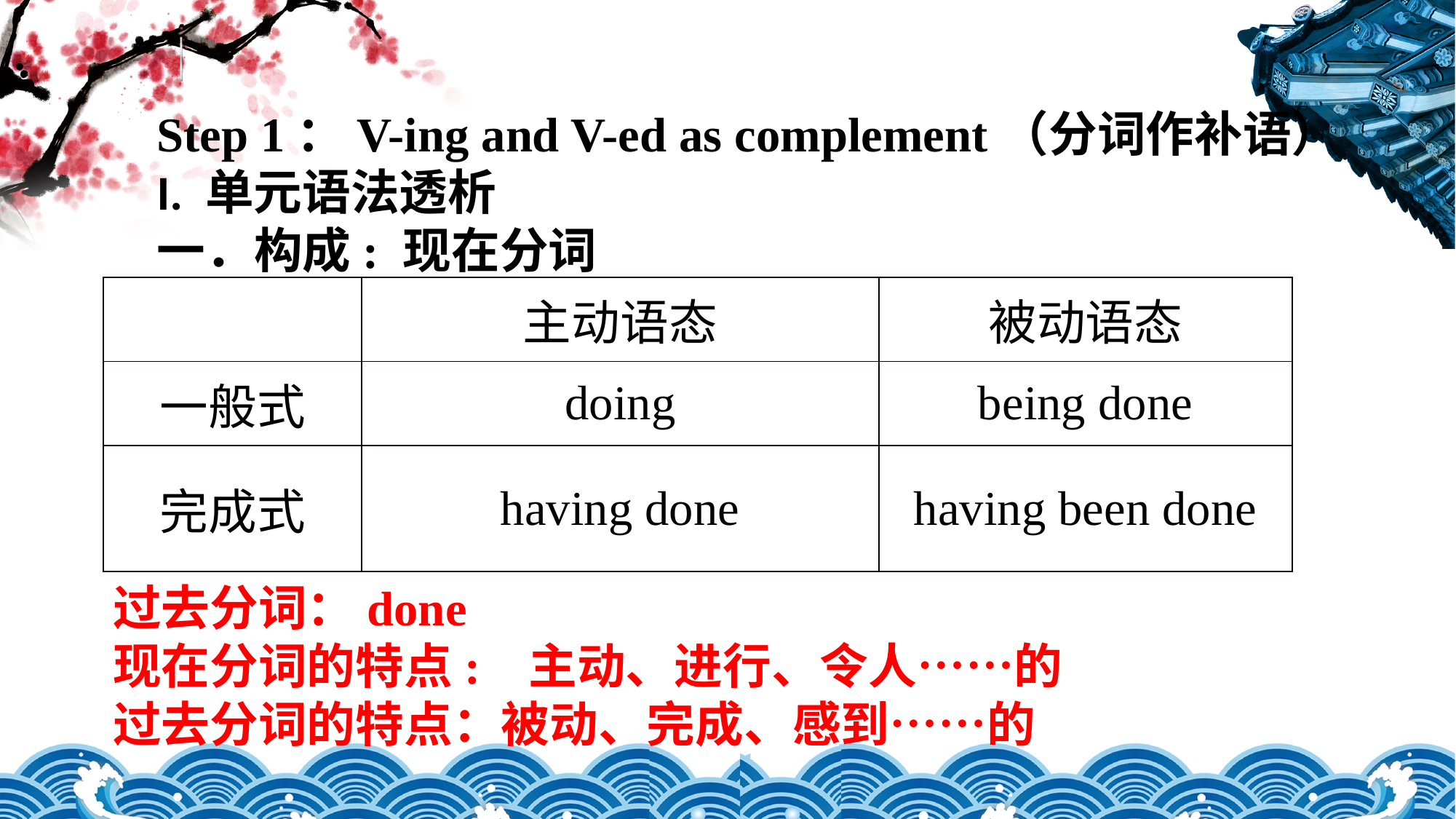

Step 1：V-ing and V-ed as complement（分词作补语）I. 单元语法透析一．构成: 现在分词
|  | 主动语态 | 被动语态 |
| --- | --- | --- |
| 一般式 | doing | being done |
| 完成式 | having done | having been done |
过去分词：done现在分词的特点:   主动、进行、令人……的过去分词的特点：被动、完成、感到……的